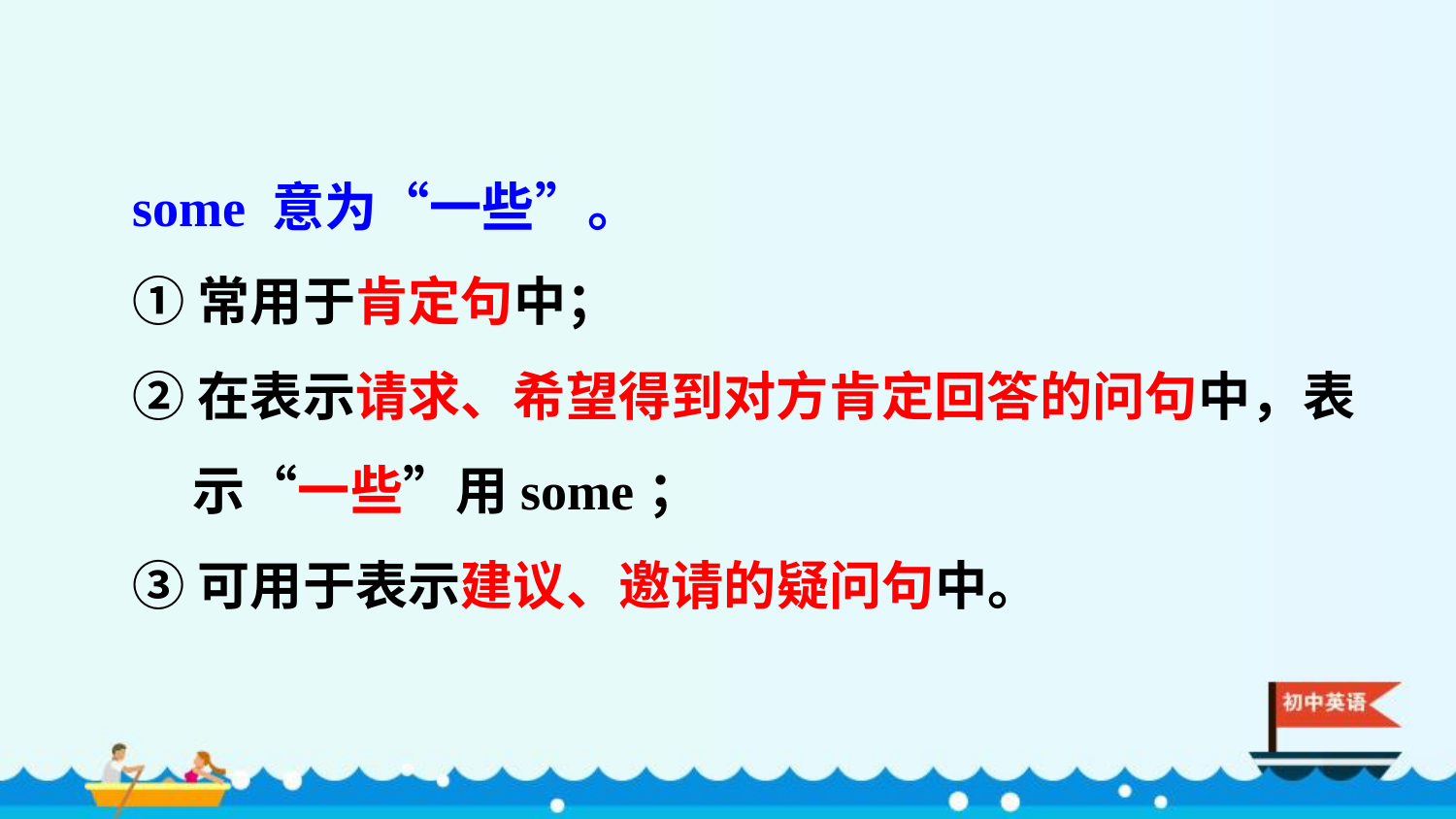

some 意为“一些”。
①常用于肯定句中；
②在表示请求、希望得到对方肯定回答的问句中，表
    示“一些”用some；
③可用于表示建议、邀请的疑问句中。